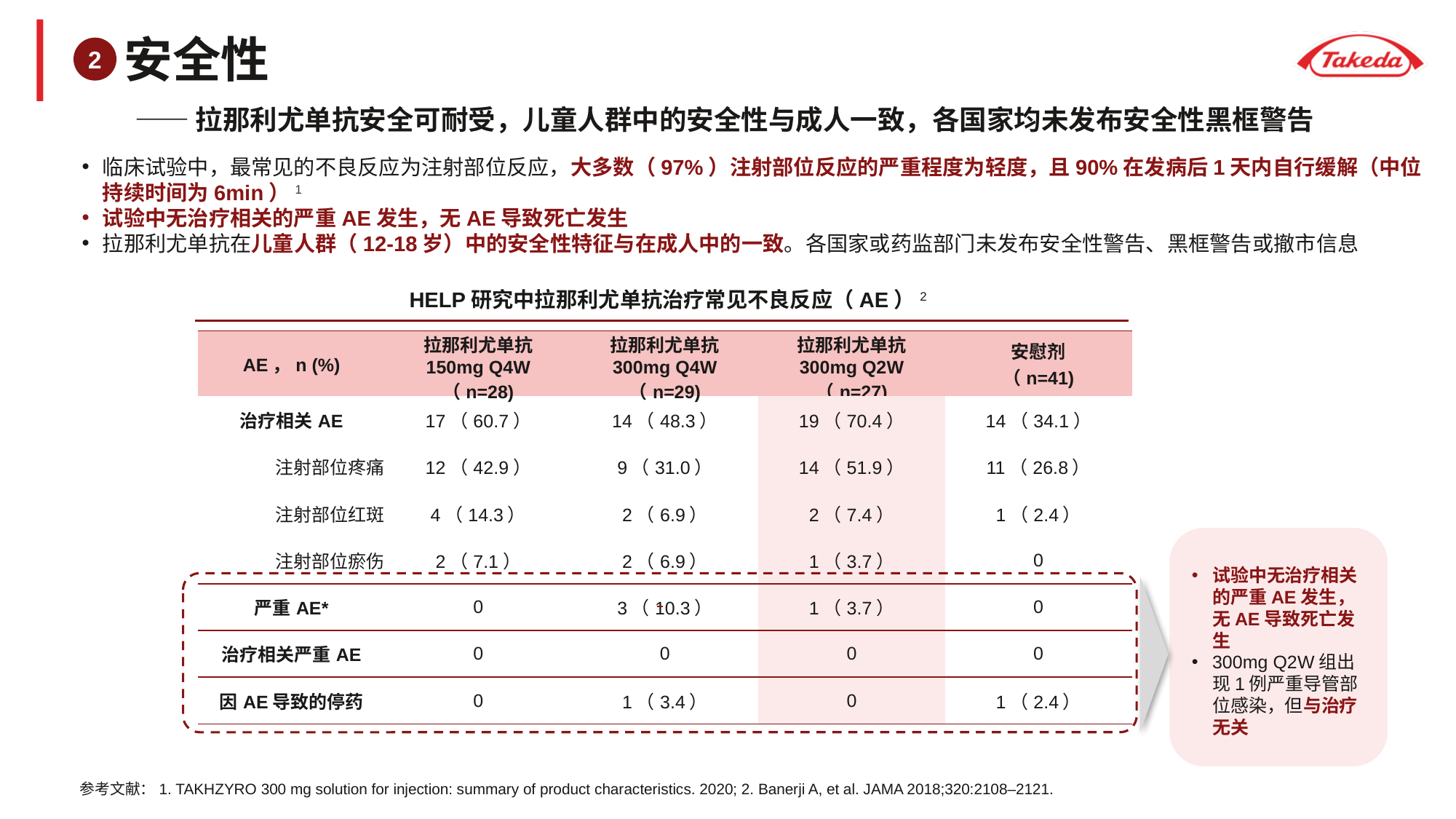

# 安全性
2
——拉那利尤单抗安全可耐受，儿童人群中的安全性与成人一致，各国家均未发布安全性黑框警告
临床试验中，最常见的不良反应为注射部位反应，大多数（97%）注射部位反应的严重程度为轻度，且90%在发病后1天内自行缓解（中位持续时间为6min）1
试验中无治疗相关的严重AE发生，无AE导致死亡发生
拉那利尤单抗在儿童人群（12-18岁）中的安全性特征与在成人中的一致。各国家或药监部门未发布安全性警告、黑框警告或撤市信息
HELP研究中拉那利尤单抗治疗常见不良反应（AE）2
| AE，n (%) | 拉那利尤单抗 150mg Q4W （n=28) | 拉那利尤单抗 300mg Q4W （n=29) | 拉那利尤单抗 300mg Q2W （n=27) | 安慰剂 （n=41) |
| --- | --- | --- | --- | --- |
| 治疗相关AE | 17（60.7） | 14（48.3） | 19（70.4） | 14（34.1） |
| 注射部位疼痛 | 12（42.9） | 9（31.0） | 14（51.9） | 11（26.8） |
| 注射部位红斑 | 4（14.3） | 2（6.9） | 2（7.4） | 1（2.4） |
| 注射部位瘀伤 | 2（7.1） | 2（6.9） | 1（3.7） | 0 |
| 严重AE\* | 0 | 3（10.3） | 1（3.7） | 0 |
| 治疗相关严重AE | 0 | 0 | 0 | 0 |
| 因AE导致的停药 | 0 | 1（3.4） | 0 | 1（2.4） |

试验中无治疗相关的严重AE发生，无AE导致死亡发生

300mg Q2W组出现1例严重导管部位感染，但与治疗无关

参考文献：1. TAKHZYRO 300 mg solution for injection: summary of product characteristics. 2020; 2. Banerji A, et al. JAMA 2018;320:2108‒2121.